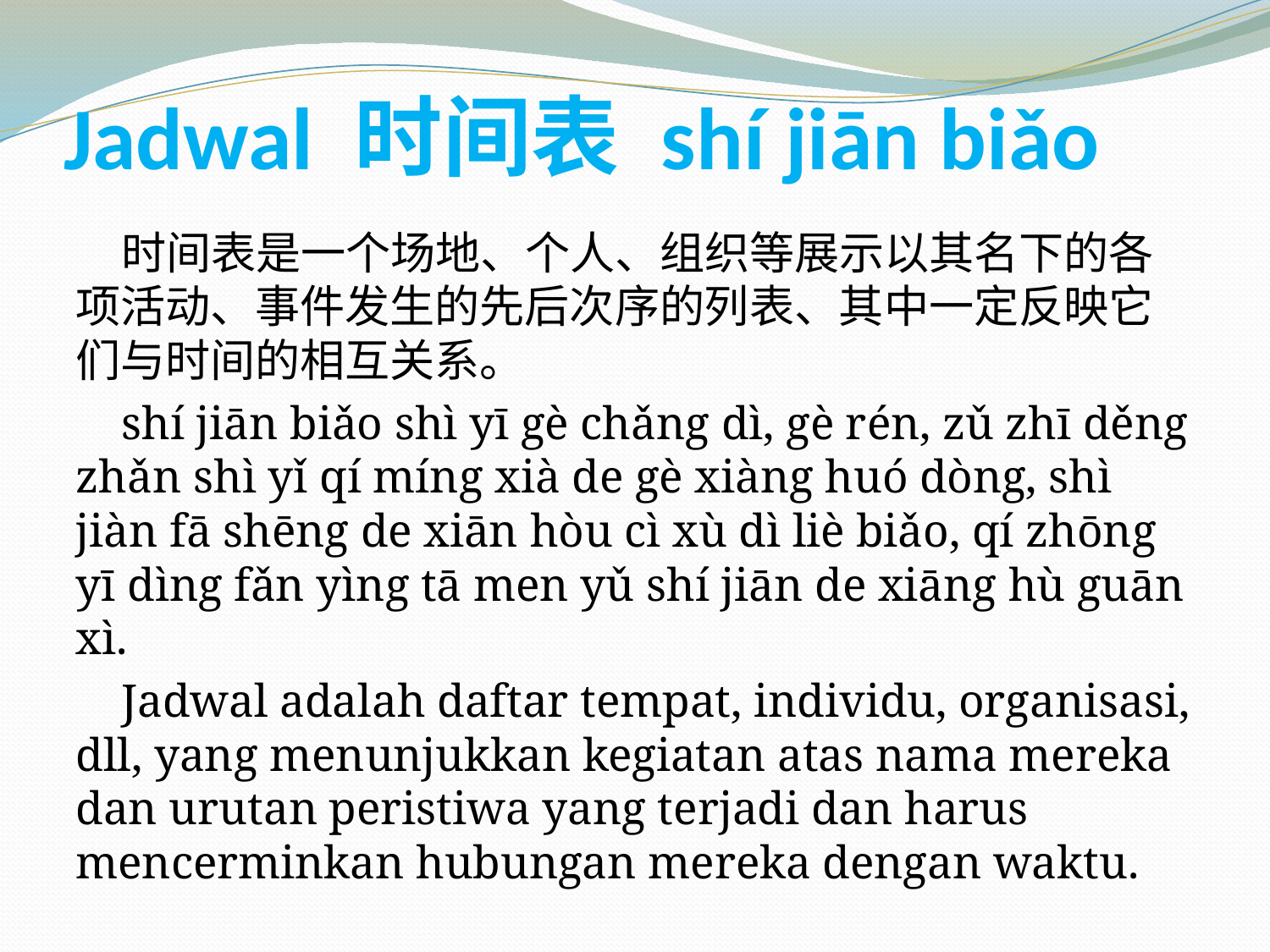

# Jadwal 时间表 shí jiān biǎo
时间表是一个场地、个人、组织等展示以其名下的各项活动、事件发生的先后次序的列表、其中一定反映它们与时间的相互关系。
shí jiān biǎo shì yī gè chǎng dì, gè rén, zǔ zhī děng zhǎn shì yǐ qí míng xià de gè xiàng huó dòng, shì jiàn fā shēng de xiān hòu cì xù dì liè biǎo, qí zhōng yī dìng fǎn yìng tā men yǔ shí jiān de xiāng hù guān xì.
Jadwal adalah daftar tempat, individu, organisasi, dll, yang menunjukkan kegiatan atas nama mereka dan urutan peristiwa yang terjadi dan harus mencerminkan hubungan mereka dengan waktu.